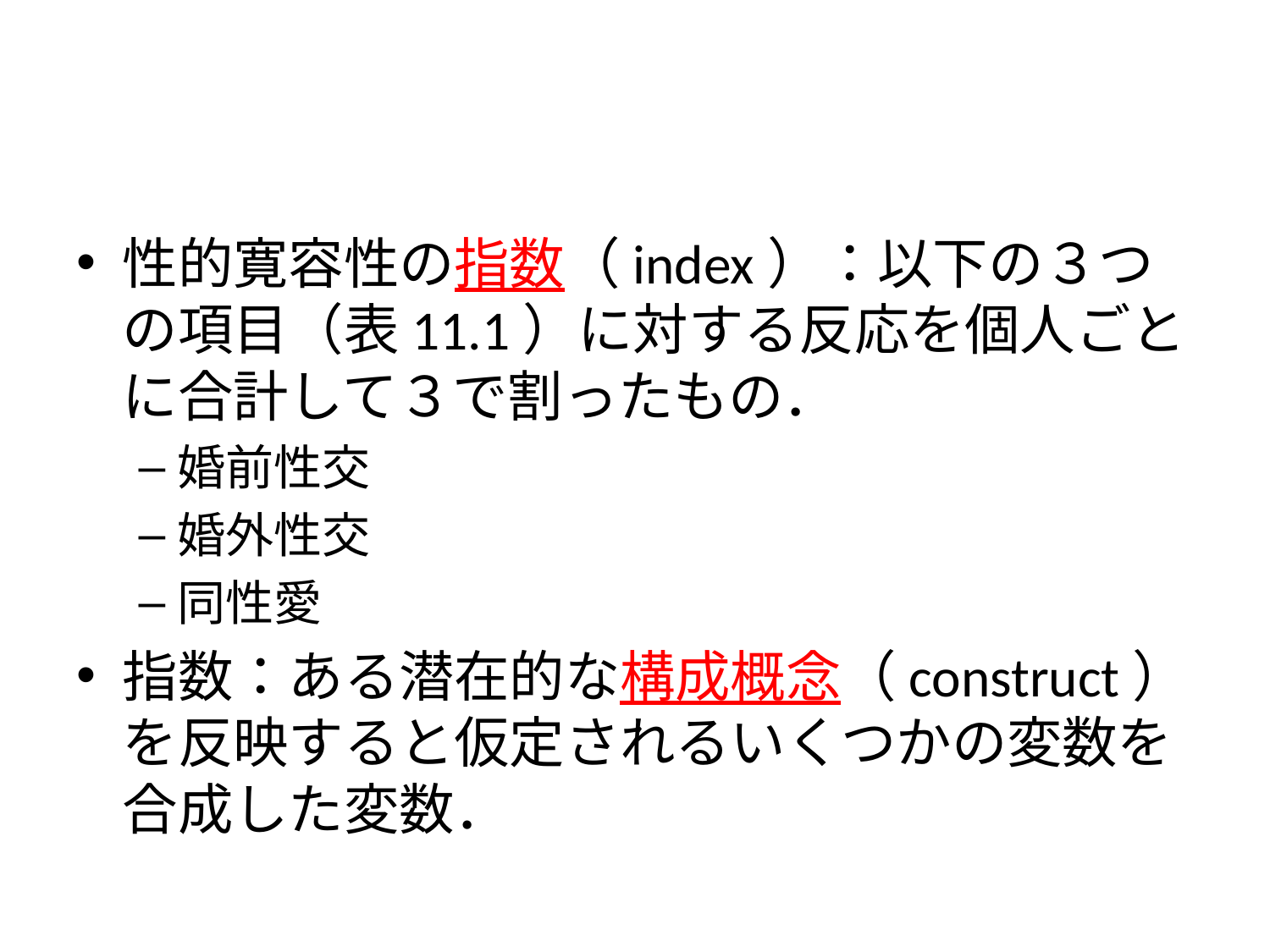

#
性的寛容性の指数（index）：以下の３つの項目（表11.1）に対する反応を個人ごとに合計して３で割ったもの．
婚前性交
婚外性交
同性愛
指数：ある潜在的な構成概念（construct）を反映すると仮定されるいくつかの変数を合成した変数．